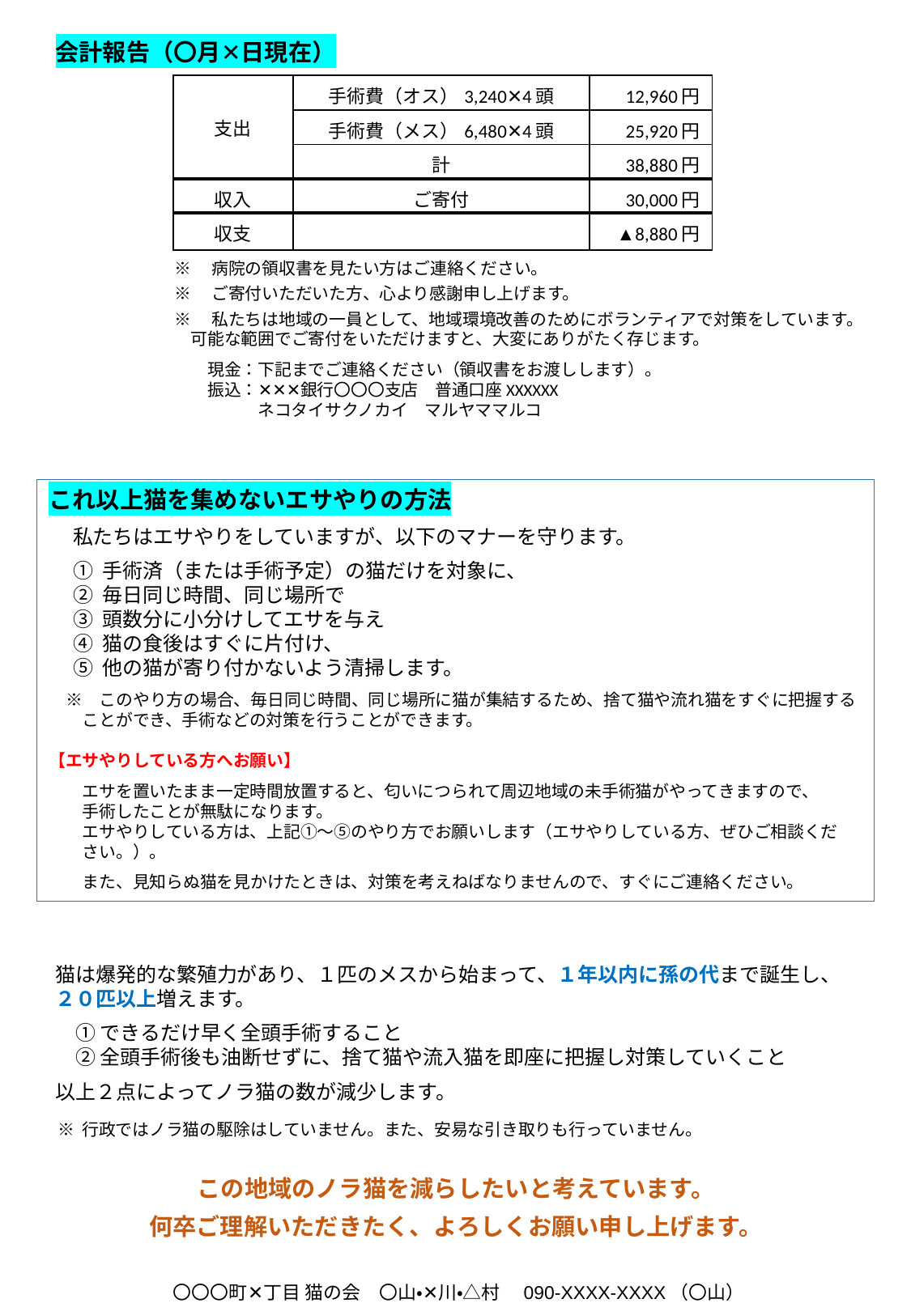

会計報告（〇月✕日現在）
| 支出 | 手術費（オス）3,240✕4頭 | 12,960円 |
| --- | --- | --- |
|  | 手術費（メス）6,480✕4頭 | 25,920円 |
|  | 計 | 38,880円 |
| 収入 | ご寄付 | 30,000円 |
| 収支 |  | ▲8,880円 |
※　病院の領収書を見たい方はご連絡ください。
※　ご寄付いただいた方、心より感謝申し上げます。
※　私たちは地域の一員として、地域環境改善のためにボランティアで対策をしています。
　可能な範囲でご寄付をいただけますと、大変にありがたく存じます。
　　現金：下記までご連絡ください（領収書をお渡しします）。
　　振込：✕✕✕銀行〇〇〇支店　普通口座XXXXXX
　　　　　ネコタイサクノカイ　マルヤママルコ
これ以上猫を集めないエサやりの方法
私たちはエサやりをしていますが、以下のマナーを守ります。
① 手術済（または手術予定）の猫だけを対象に、
② 毎日同じ時間、同じ場所で
③ 頭数分に小分けしてエサを与え
④ 猫の食後はすぐに片付け、
⑤ 他の猫が寄り付かないよう清掃します。
　※　このやり方の場合、毎日同じ時間、同じ場所に猫が集結するため、捨て猫や流れ猫をすぐに把握する
　　ことができ、手術などの対策を行うことができます。
【エサやりしている方へお願い】
　　エサを置いたまま一定時間放置すると、匂いにつられて周辺地域の未手術猫がやってきますので、
　　手術したことが無駄になります。
　　エサやりしている方は、上記①～⑤のやり方でお願いします（エサやりしている方、ぜひご相談くだ
　　さい。）。
　　また、見知らぬ猫を見かけたときは、対策を考えねばなりませんので、すぐにご連絡ください。

猫は爆発的な繁殖力があり、１匹のメスから始まって、１年以内に孫の代まで誕生し、
２０匹以上増えます。
　① できるだけ早く全頭手術すること
　② 全頭手術後も油断せずに、捨て猫や流入猫を即座に把握し対策していくこと
以上２点によってノラ猫の数が減少します。
※ 行政ではノラ猫の駆除はしていません。また、安易な引き取りも行っていません。
この地域のノラ猫を減らしたいと考えています。
何卒ご理解いただきたく、よろしくお願い申し上げます。
〇〇〇町✕丁目 猫の会　〇山・✕川・△村　090-XXXX-XXXX（〇山）